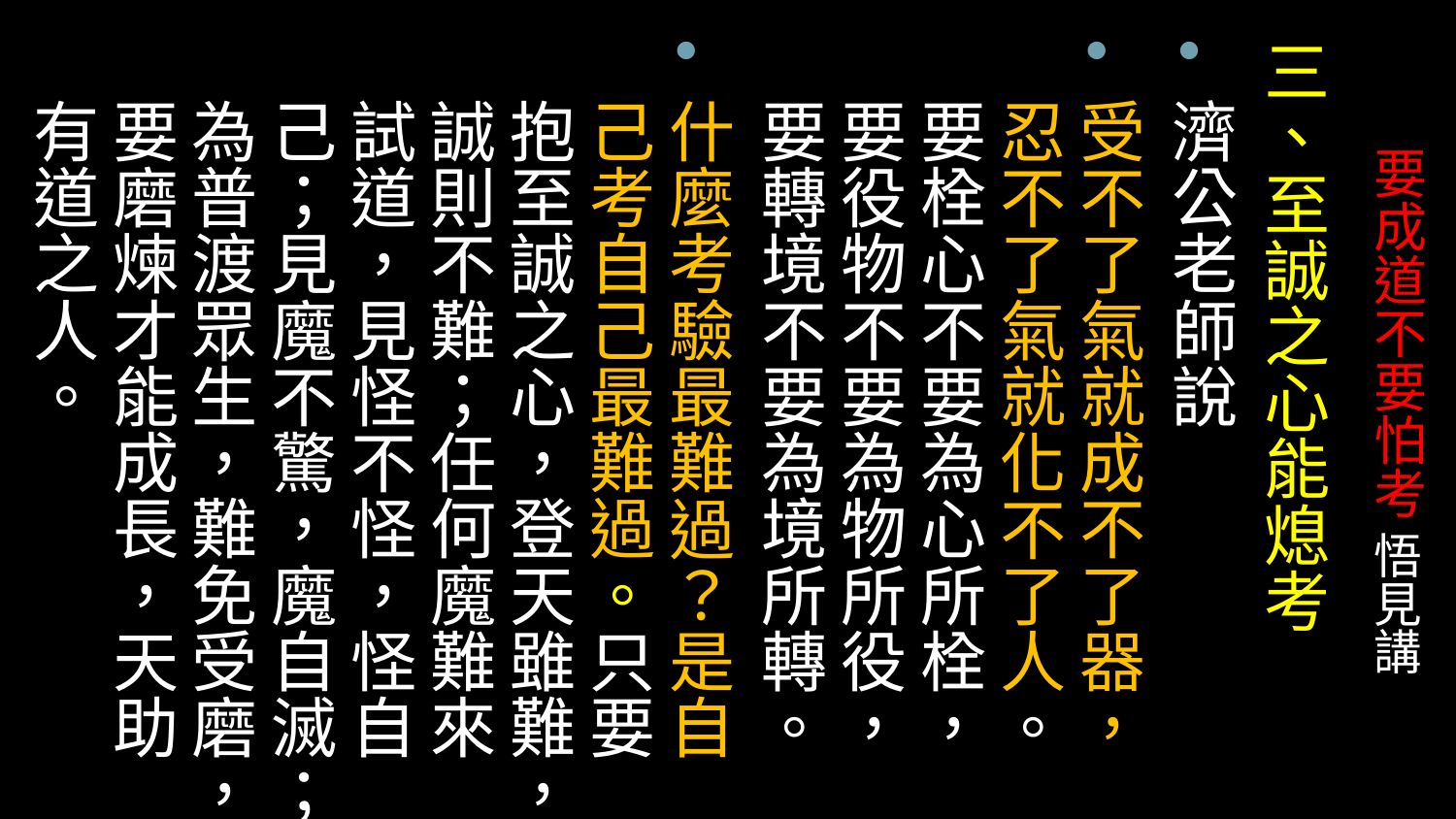

三、至誠之心能熄考
濟公老師說
受不了氣就成不了器，忍不了氣就化不了人。要栓心不要為心所栓，要役物不要為物所役，要轉境不要為境所轉。
什麼考驗最難過？是自己考自己最難過。只要抱至誠之心，登天雖難，誠則不難；任何魔難來試道，見怪不怪，怪自己；見魔不驚，魔自滅；為普渡眾生，難免受磨，要磨煉才能成長，天助有道之人。
# 要成道不要怕考 悟見講